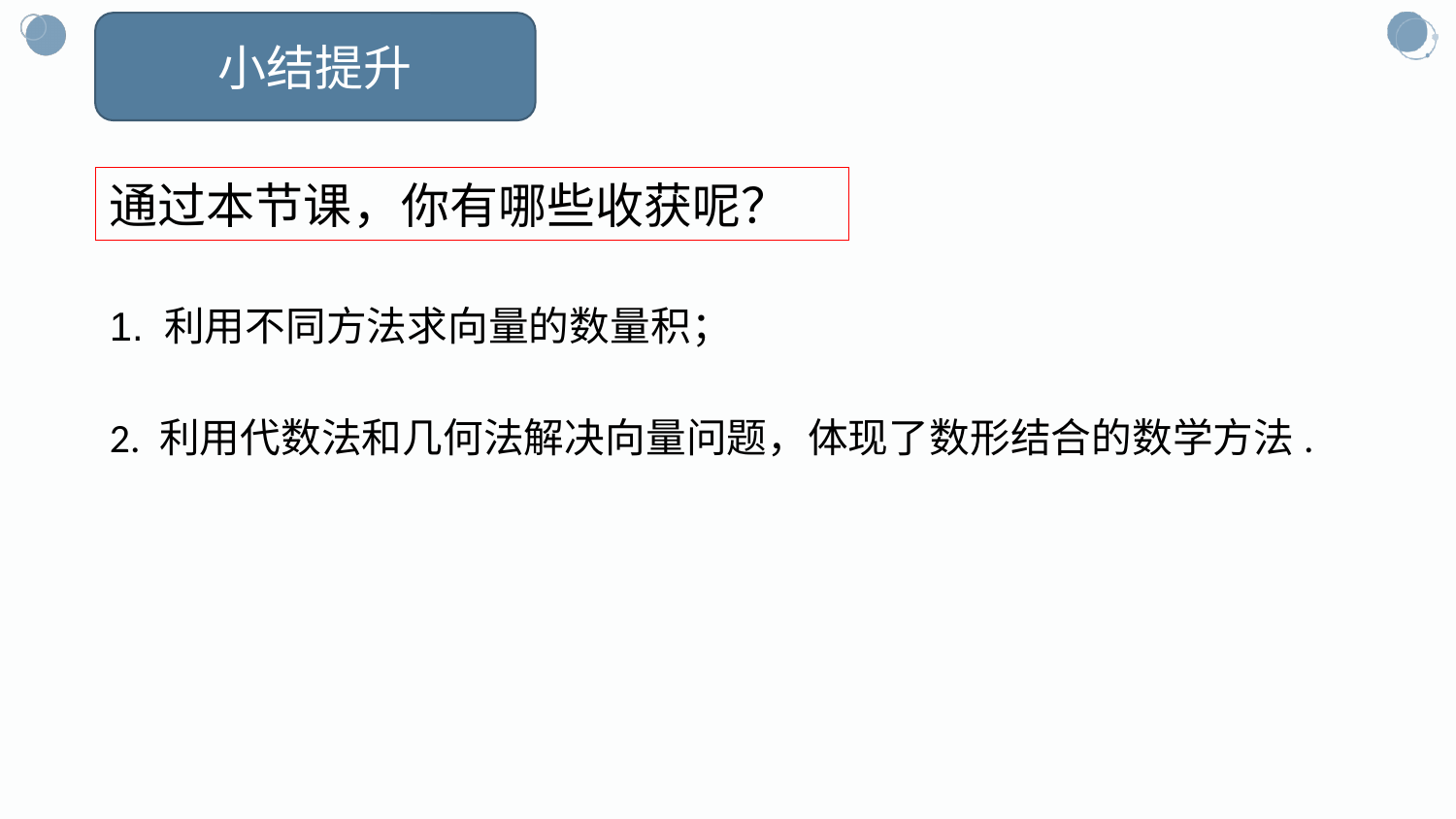

小结提升
通过本节课，你有哪些收获呢？
利用不同方法求向量的数量积；
2. 利用代数法和几何法解决向量问题，体现了数形结合的数学方法.